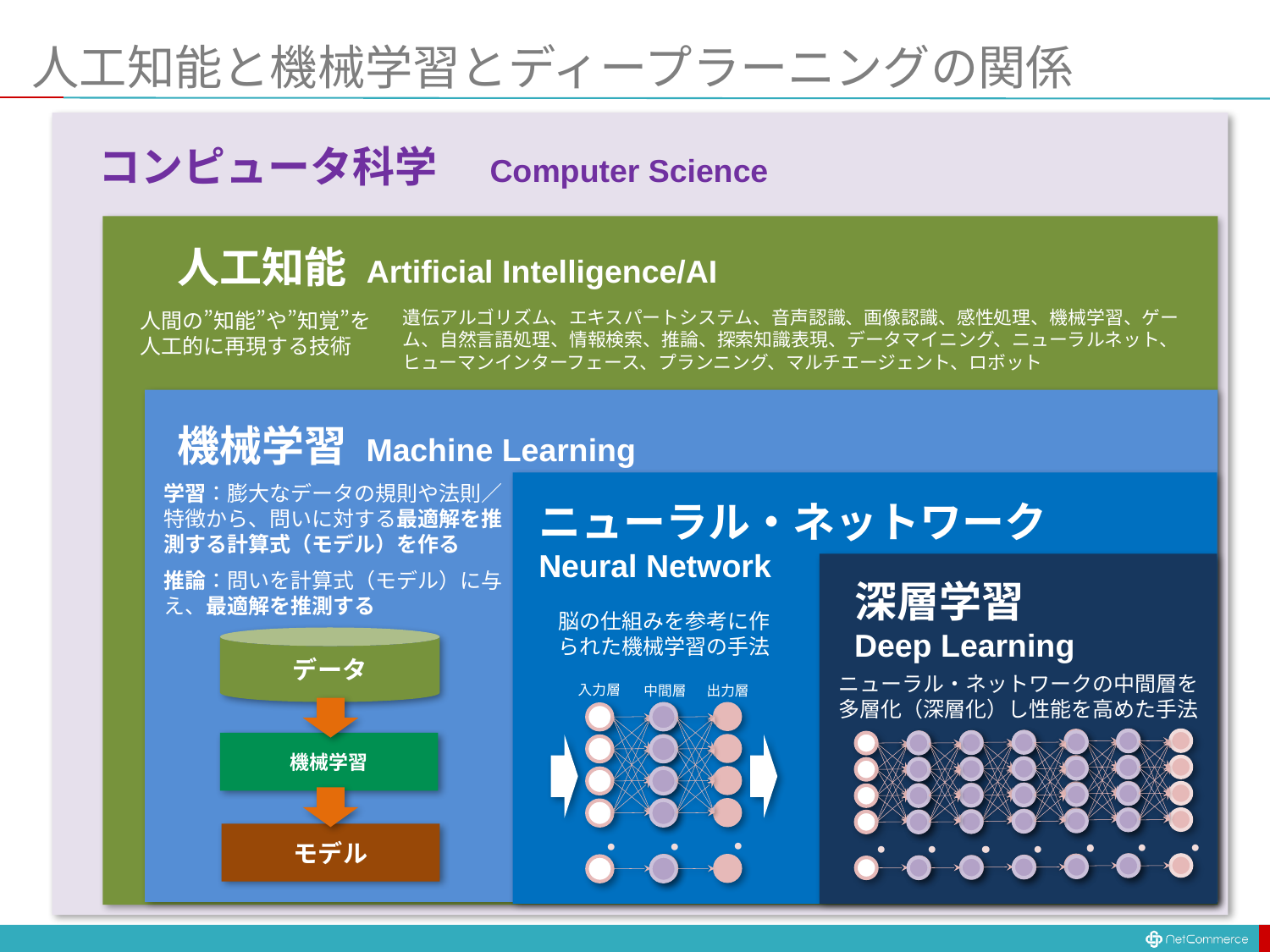

# 人工知能と機械学習とディープラーニングの関係

コンピュータ科学　Computer Science

人工知能 Artificial Intelligence/AI
遺伝アルゴリズム、エキスパートシステム、音声認識、画像認識、感性処理、機械学習、ゲーム、自然言語処理、情報検索、推論、探索知識表現、データマイニング、ニューラルネット、ヒューマンインターフェース、プランニング、マルチエージェント、ロボット
人間の”知能”や”知覚”を
人工的に再現する技術

機械学習 Machine Learning

学習：膨大なデータの規則や法則／特徴から、問いに対する最適解を推測する計算式（モデル）を作る
推論：問いを計算式（モデル）に与え、最適解を推測する
ニューラル・ネットワーク
Neural Network

深層学習
Deep Learning
脳の仕組みを参考に作られた機械学習の手法
データ
ニューラル・ネットワークの中間層を多層化（深層化）し性能を高めた手法
入力層
出力層
中間層

・
・
・

・
・
・

・
・
・

・
・
・

機械学習

モデル